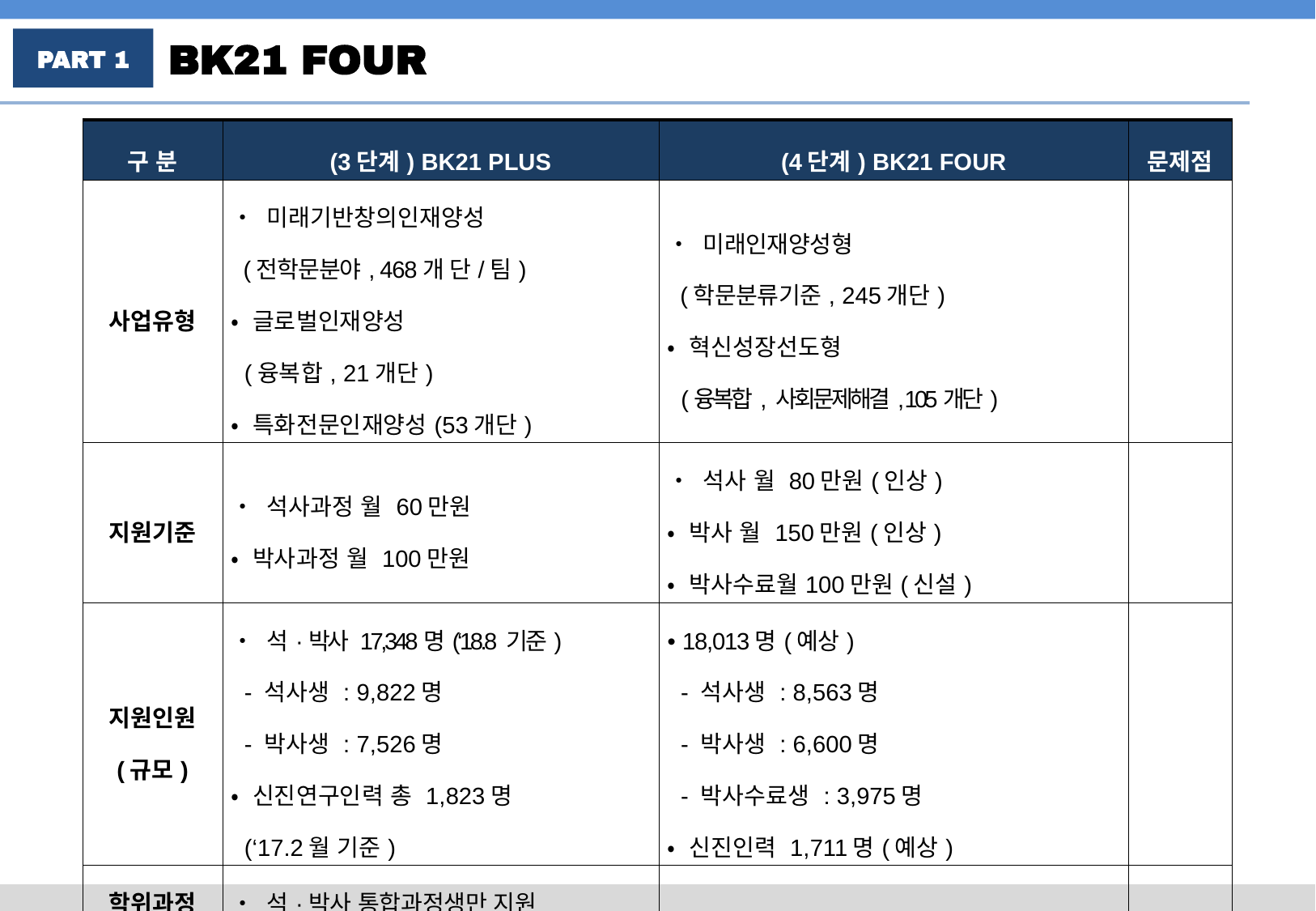

BK21 FOUR
PART 1
| 구 분 | (3단계) BK21 PLUS | (4단계) BK21 FOUR | 문제점 |
| --- | --- | --- | --- |
| 사업유형 | • 미래기반창의인재양성 (전학문분야, 468개 단/팀) • 글로벌인재양성 (융복합, 21개단) • 특화전문인재양성(53개단) | • 미래인재양성형 (학문분류기준, 245개단) • 혁신성장선도형 (융복합, 사회문제해결, 105개단) |  |
| 지원기준 | • 석사과정 월 60만원 • 박사과정 월 100만원 | • 석사 월 80만원(인상) • 박사 월 150만원(인상) • 박사수료월100만원(신설) |  |
| 지원인원 (규모) | • 석·박사 17,348명(‘18.8 기준) - 석사생 : 9,822명 - 박사생 : 7,526명 • 신진연구인력 총 1,823명 (‘17.2월 기준) | • 18,013명(예상) - 석사생 : 8,563명 - 박사생 : 6,600명 - 박사수료생 : 3,975명 • 신진인력 1,711명(예상) |  |
| 학위과정 연계 | • 석·박사 통합과정생만 지원 (첫2년 석사기준, 이후 박사기준) | • 학·석사연계과정생 지원 (신설) |  |
| 지원예산 | • 2,724억(‘18 기준) | • 5,630억 (사업관리비 30억 포함) |  |